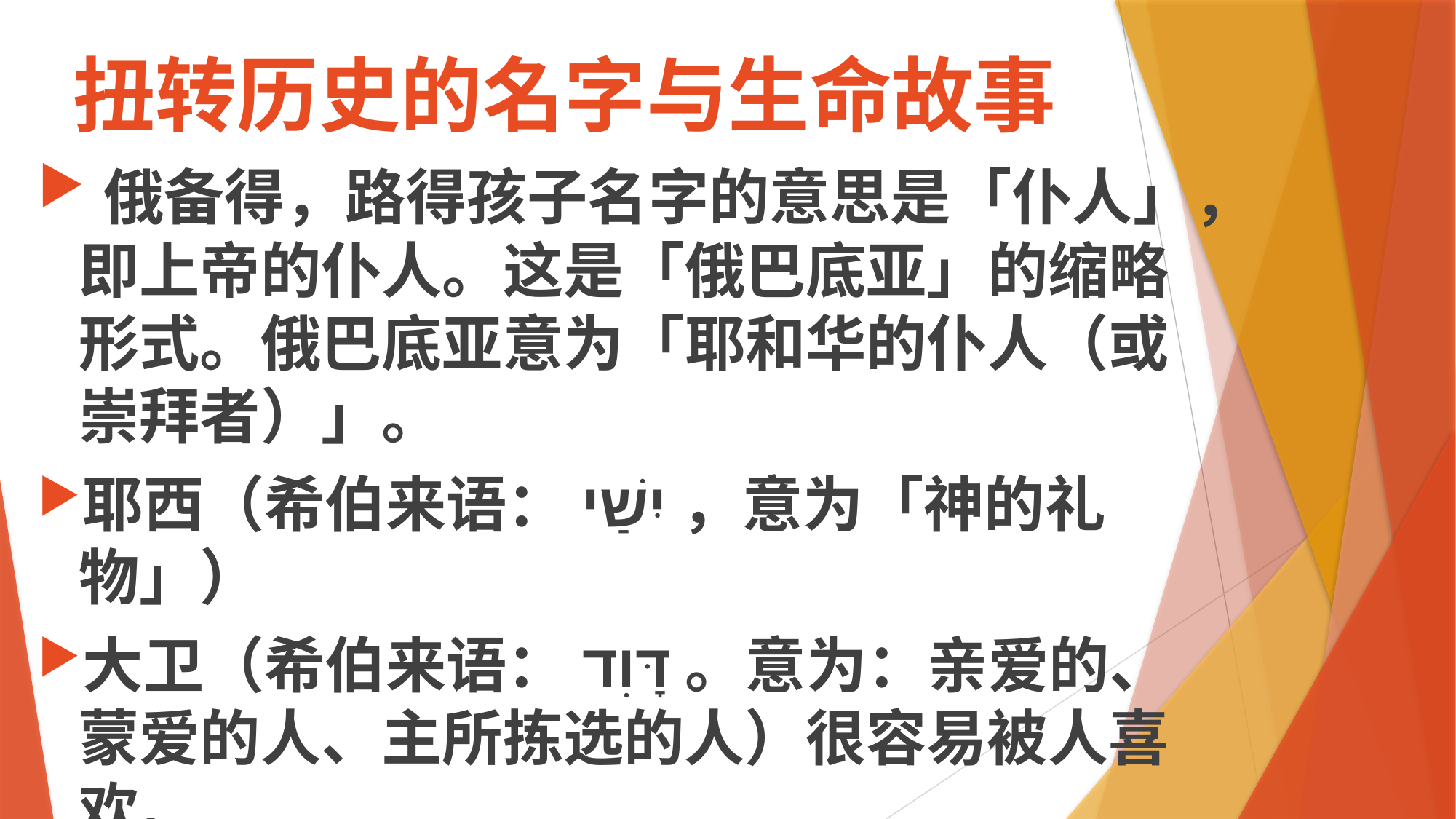

# 扭转历史的名字与生命故事
​俄备得，路得孩子名字的意思是「仆人」，即上帝的仆人。这是「俄巴底亚」的缩略形式。俄巴底亚意为「耶和华的仆人（或崇拜者）」。
耶西（希伯来语：יִשַׁי，意为「神的礼物」）
大卫（希伯来语：דָּוִד。意为：亲爱的、蒙爱的人、主所拣选的人）很容易被人喜欢。
愿你能像大卫一样成为一个蒙爱的人！